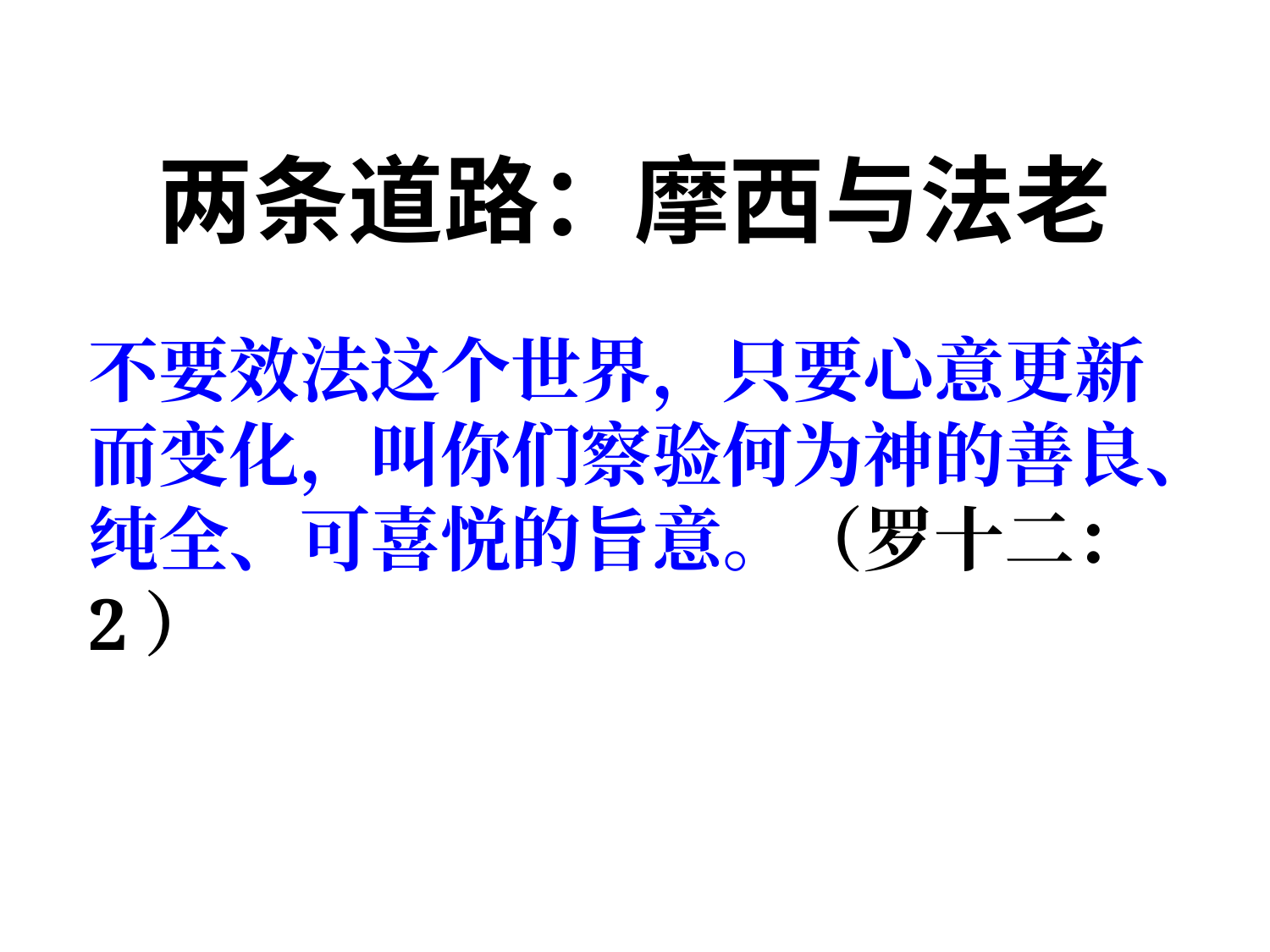

# 两条道路：摩西与法老
不要效法这个世界，只要心意更新而变化，叫你们察验何为神的善良、纯全、可喜悦的旨意。（罗十二：2）